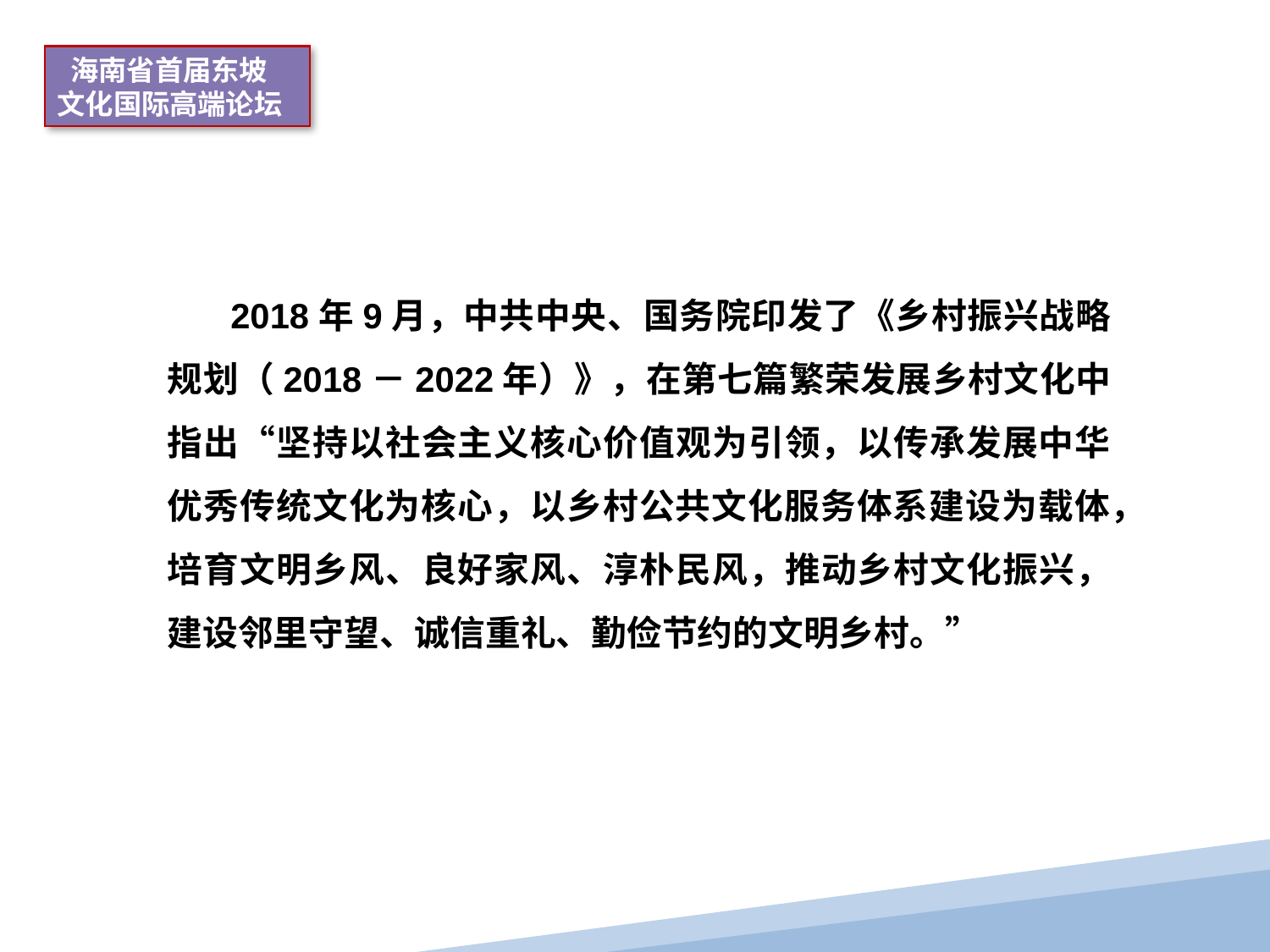

海南省首届东坡
文化国际高端论坛
  2018年9月，中共中央、国务院印发了《乡村振兴战略规划（2018－2022年）》，在第七篇繁荣发展乡村文化中指出“坚持以社会主义核心价值观为引领，以传承发展中华优秀传统文化为核心，以乡村公共文化服务体系建设为载体，培育文明乡风、良好家风、淳朴民风，推动乡村文化振兴，建设邻里守望、诚信重礼、勤俭节约的文明乡村。”